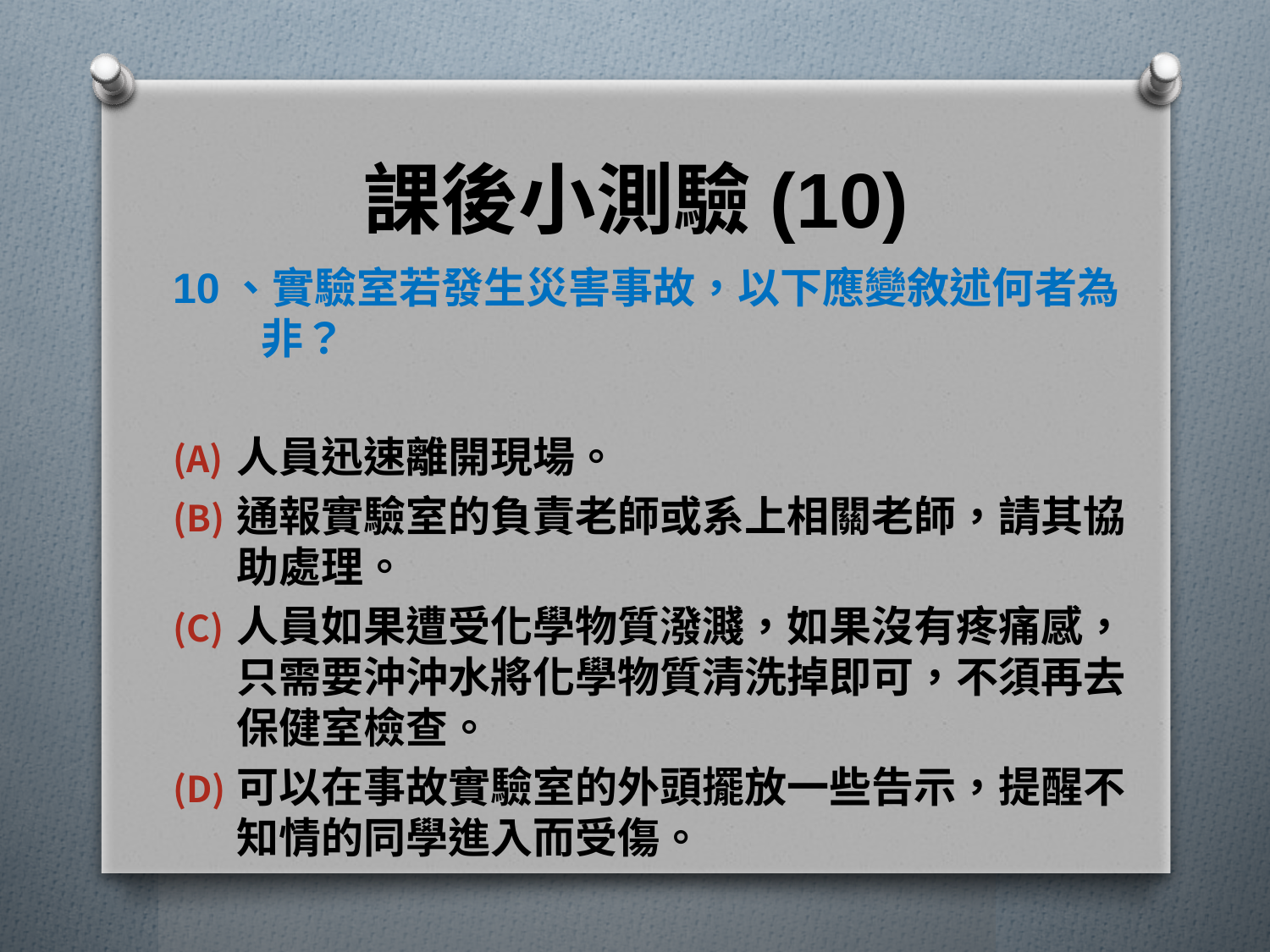

# 課後小測驗(10)
10、實驗室若發生災害事故，以下應變敘述何者為非？

人員迅速離開現場。
通報實驗室的負責老師或系上相關老師，請其協助處理。
人員如果遭受化學物質潑濺，如果沒有疼痛感，只需要沖沖水將化學物質清洗掉即可，不須再去保健室檢查。
可以在事故實驗室的外頭擺放一些告示，提醒不知情的同學進入而受傷。